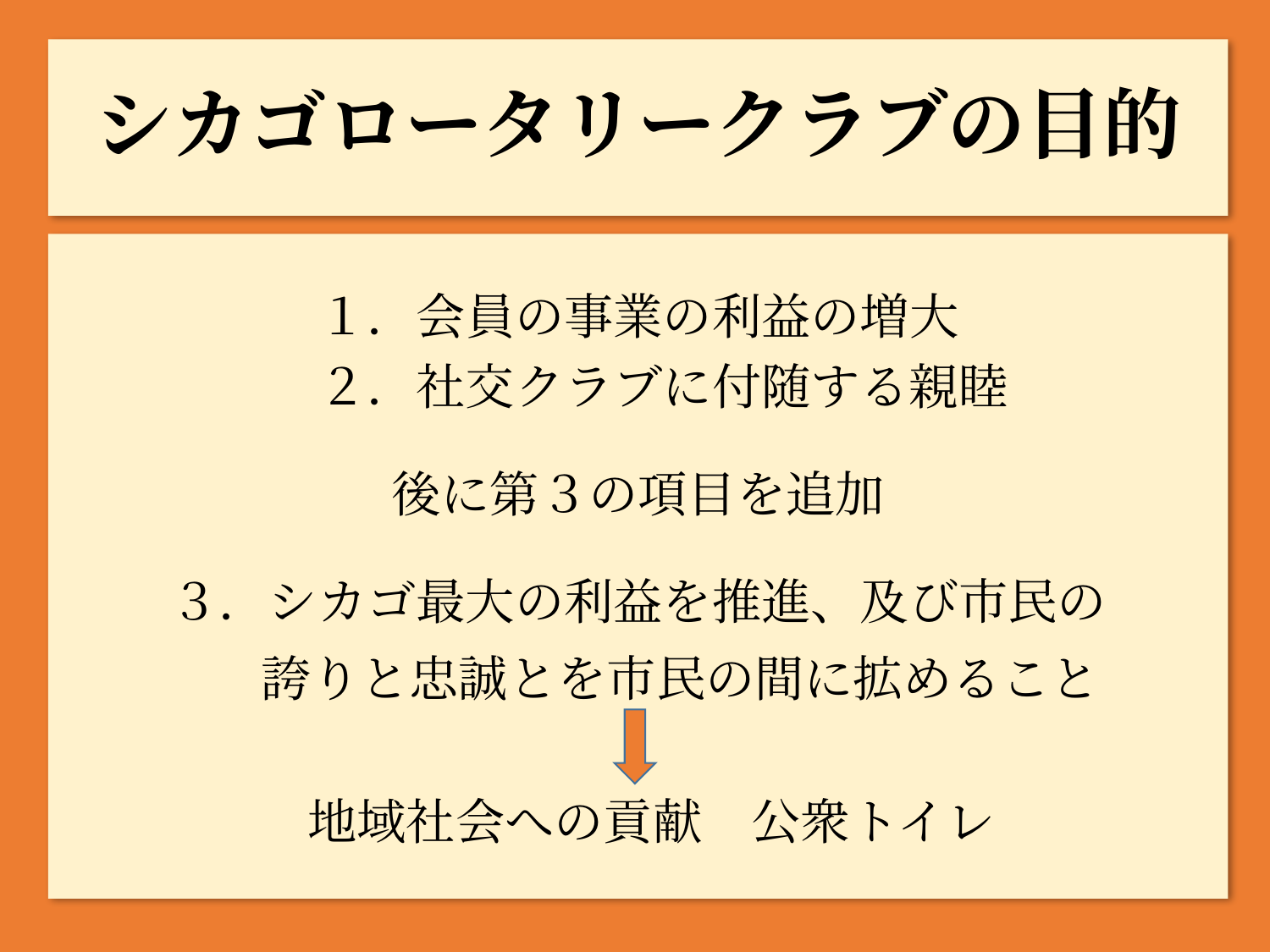

# シカゴロータリークラブの目的

１．会員の事業の利益の増大
　２．社交クラブに付随する親睦

後に第３の項目を追加

３．シカゴ最大の利益を推進、及び市民の
　  誇りと忠誠とを市民の間に拡めること

　　　　　地域社会への貢献　公衆トイレ